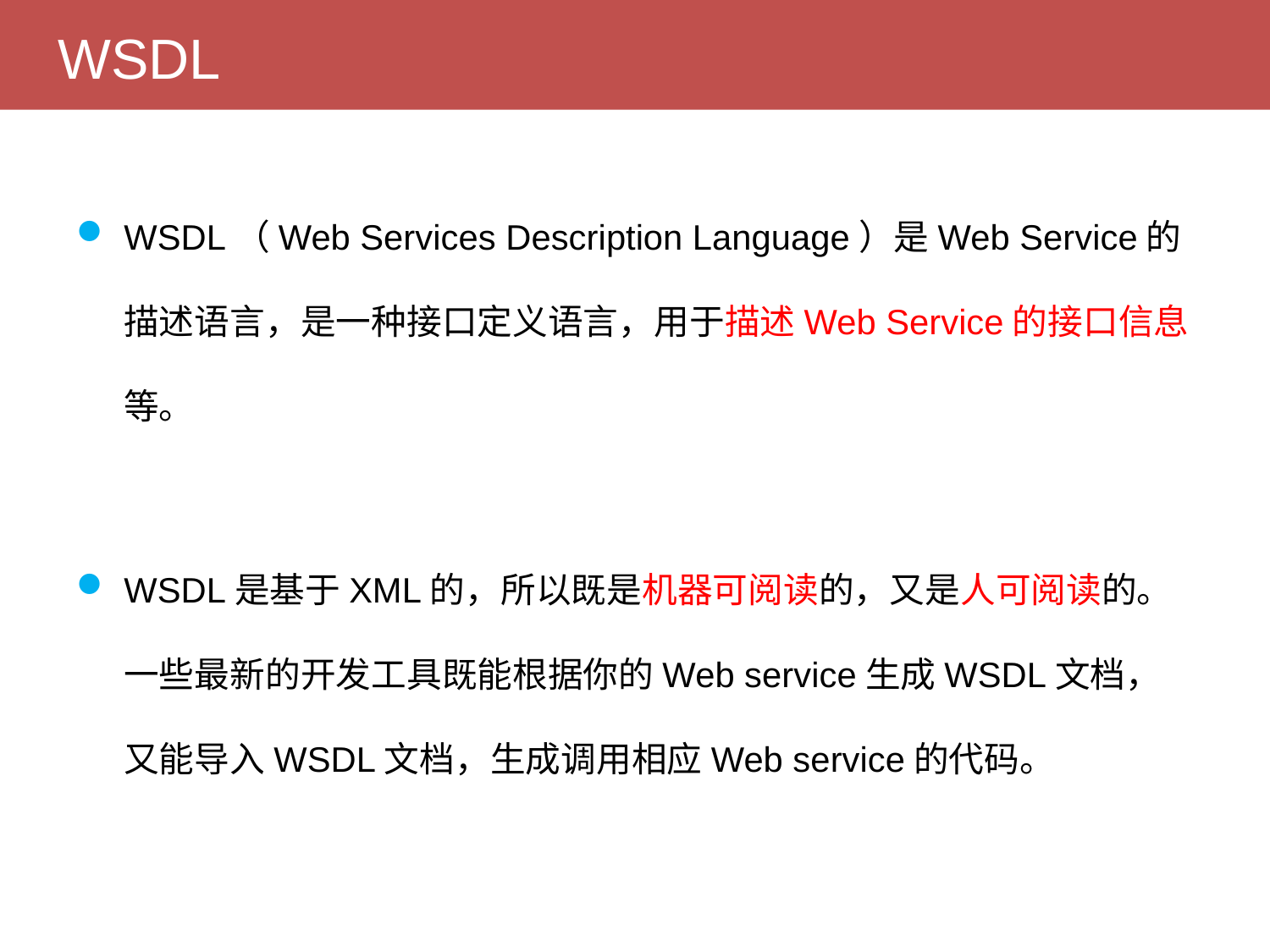

# WSDL
WSDL（Web Services Description Language）是Web Service的描述语言，是一种接口定义语言，用于描述Web Service的接口信息等。

WSDL是基于XML的，所以既是机器可阅读的，又是人可阅读的。一些最新的开发工具既能根据你的Web service生成WSDL文档，又能导入WSDL文档，生成调用相应Web service的代码。